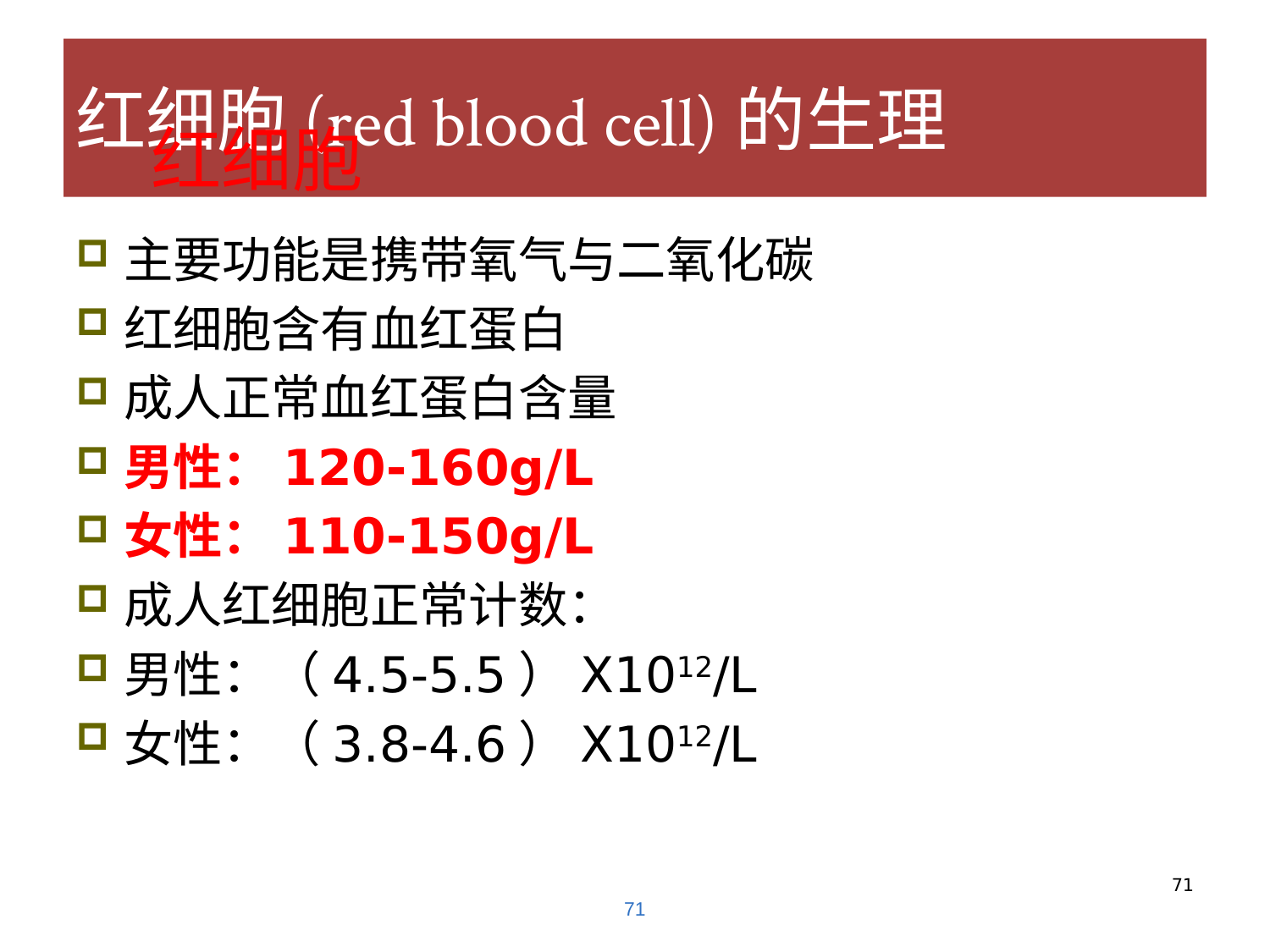

# 红细胞(red blood cell)的生理
主要功能是携带氧气与二氧化碳
红细胞含有血红蛋白
成人正常血红蛋白含量
男性：120-160g/L
女性：110-150g/L
成人红细胞正常计数：
男性：（4.5-5.5）X1012/L
女性：（3.8-4.6）X1012/L
红细胞
71
71